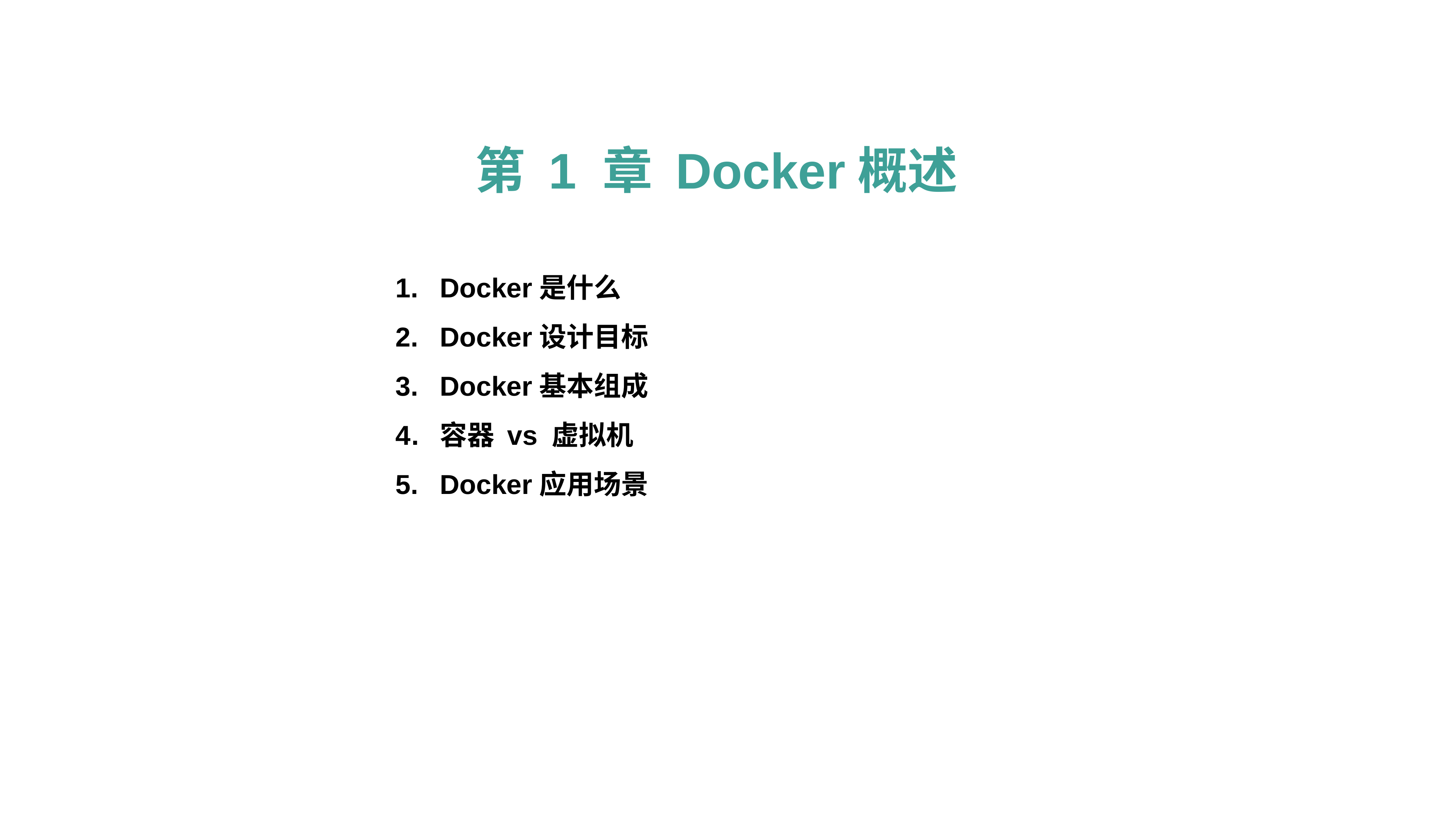

第 1 章 Docker概述
Docker是什么
Docker设计目标
Docker基本组成
容器 vs 虚拟机
Docker应用场景